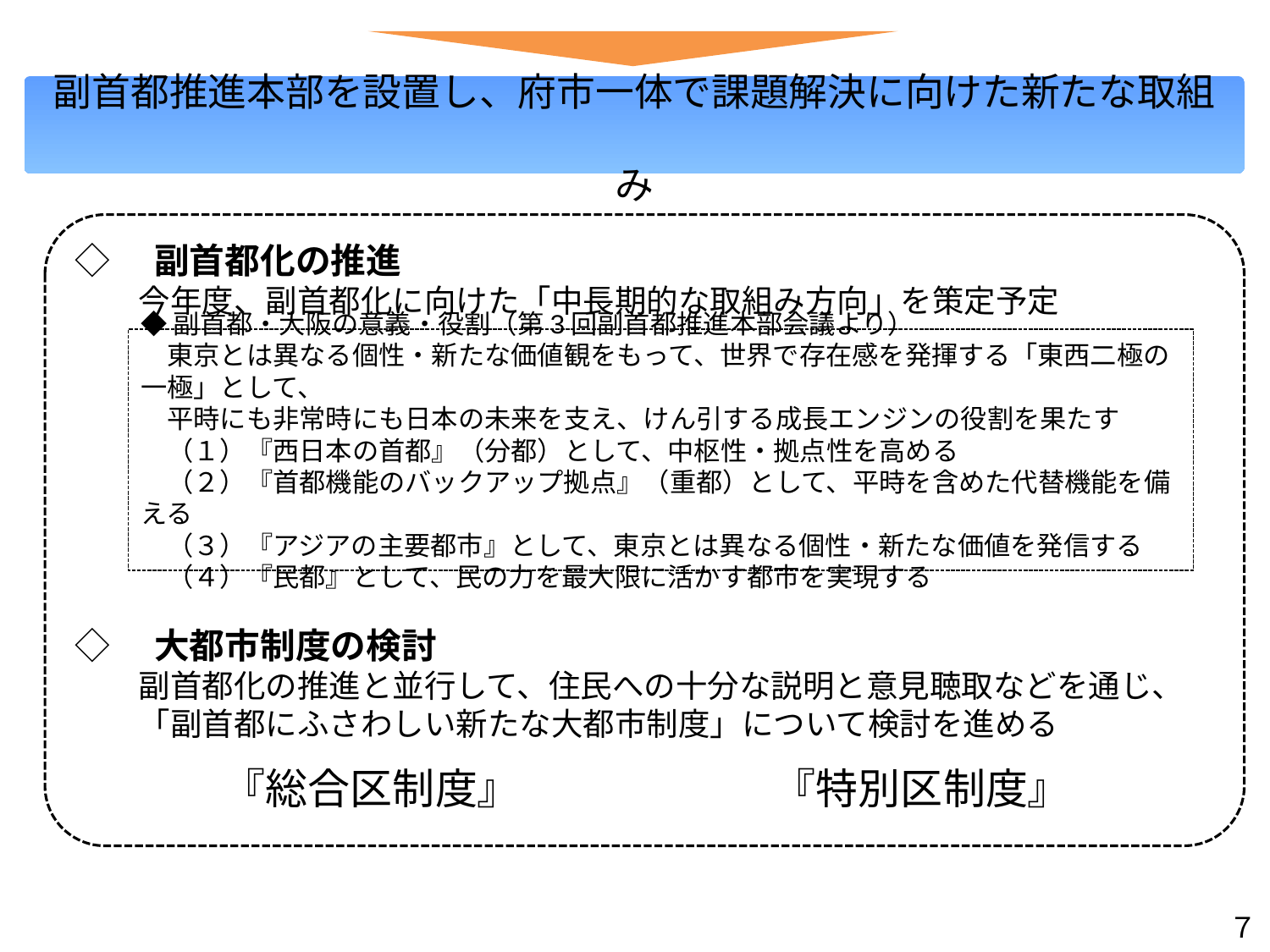

副首都推進本部を設置し、府市一体で課題解決に向けた新たな取組み

◇　副首都化の推進
　　今年度、副首都化に向けた「中長期的な取組み方向」を策定予定

◇　大都市制度の検討
　　副首都化の推進と並行して、住民への十分な説明と意見聴取などを通じ、
　　「副首都にふさわしい新たな大都市制度」について検討を進める

◆副首都・大阪の意義・役割（第3回副首都推進本部会議より）
　東京とは異なる個性・新たな価値観をもって、世界で存在感を発揮する「東西二極の一極」として、
　平時にも非常時にも日本の未来を支え、けん引する成長エンジンの役割を果たす
　（１）『西日本の首都』（分都）として、中枢性・拠点性を高める
　（２）『首都機能のバックアップ拠点』（重都）として、平時を含めた代替機能を備える
　（３）『アジアの主要都市』として、東京とは異なる個性・新たな価値を発信する
　（４）『民都』として、民の力を最大限に活かす都市を実現する
『総合区制度』　　　　　　『特別区制度』
７